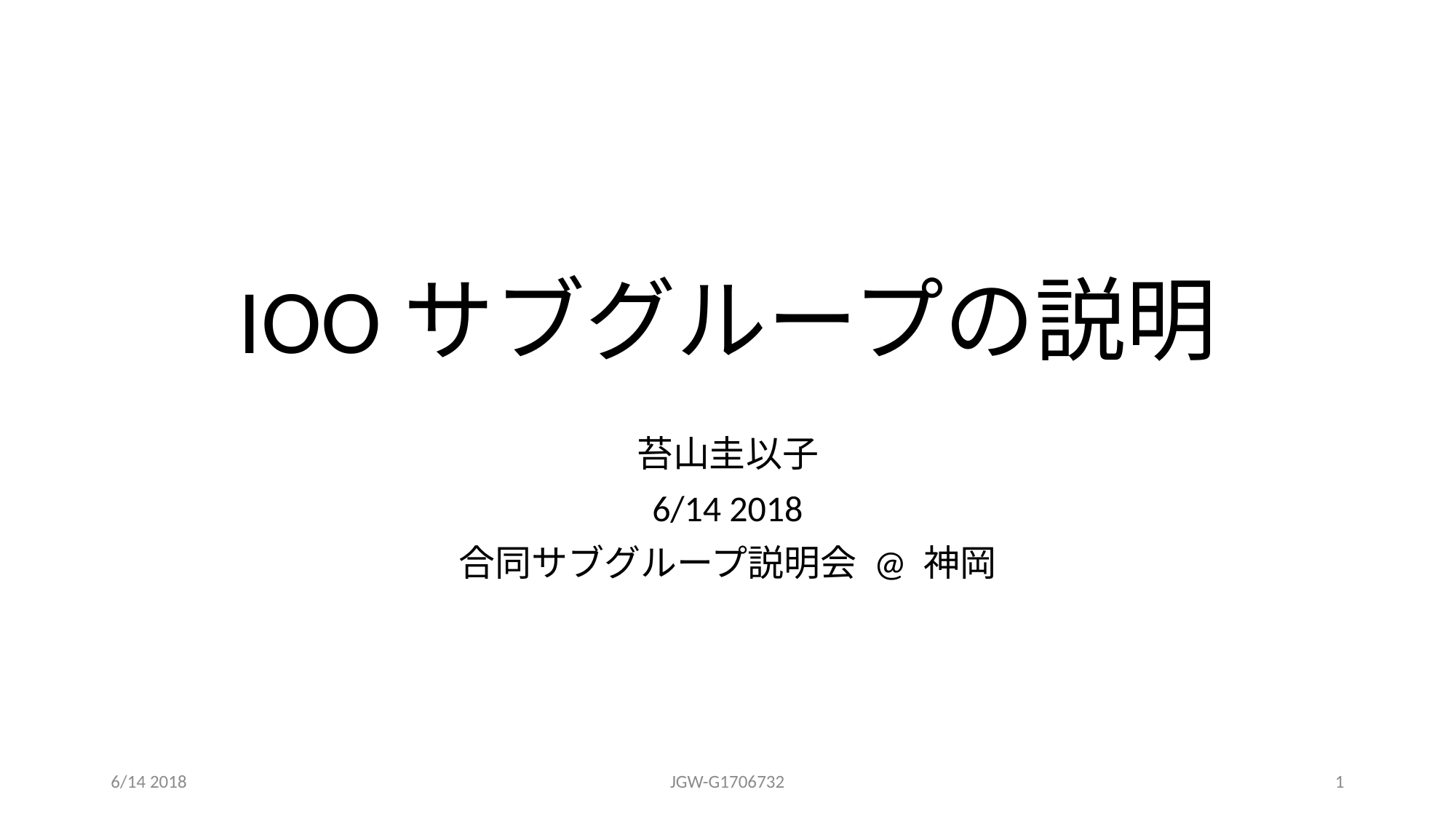

# IOOサブグループの説明
苔山圭以子
6/14 2018
合同サブグループ説明会 @ 神岡
6/14 2018
JGW-G1706732
1